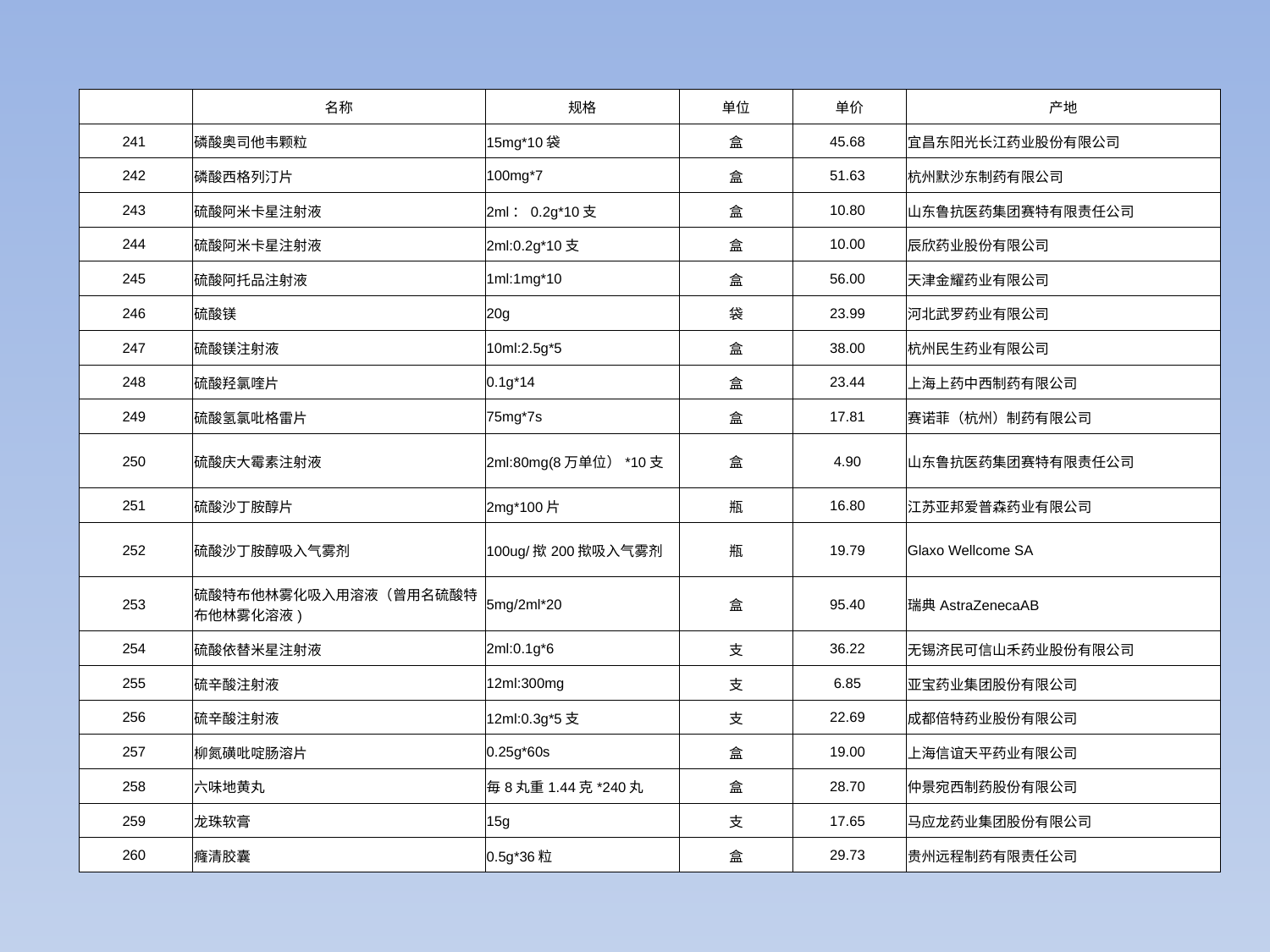

|  | 名称 | 规格 | 单位 | 单价 | 产地 |
| --- | --- | --- | --- | --- | --- |
| 241 | 磷酸奥司他韦颗粒 | 15mg\*10袋 | 盒 | 45.68 | 宜昌东阳光长江药业股份有限公司 |
| 242 | 磷酸西格列汀片 | 100mg\*7 | 盒 | 51.63 | 杭州默沙东制药有限公司 |
| 243 | 硫酸阿米卡星注射液 | 2ml：0.2g\*10支 | 盒 | 10.80 | 山东鲁抗医药集团赛特有限责任公司 |
| 244 | 硫酸阿米卡星注射液 | 2ml:0.2g\*10支 | 盒 | 10.00 | 辰欣药业股份有限公司 |
| 245 | 硫酸阿托品注射液 | 1ml:1mg\*10 | 盒 | 56.00 | 天津金耀药业有限公司 |
| 246 | 硫酸镁 | 20g | 袋 | 23.99 | 河北武罗药业有限公司 |
| 247 | 硫酸镁注射液 | 10ml:2.5g\*5 | 盒 | 38.00 | 杭州民生药业有限公司 |
| 248 | 硫酸羟氯喹片 | 0.1g\*14 | 盒 | 23.44 | 上海上药中西制药有限公司 |
| 249 | 硫酸氢氯吡格雷片 | 75mg\*7s | 盒 | 17.81 | 赛诺菲（杭州）制药有限公司 |
| 250 | 硫酸庆大霉素注射液 | 2ml:80mg(8万单位）\*10支 | 盒 | 4.90 | 山东鲁抗医药集团赛特有限责任公司 |
| 251 | 硫酸沙丁胺醇片 | 2mg\*100片 | 瓶 | 16.80 | 江苏亚邦爱普森药业有限公司 |
| 252 | 硫酸沙丁胺醇吸入气雾剂 | 100ug/揿200揿吸入气雾剂 | 瓶 | 19.79 | Glaxo Wellcome SA |
| 253 | 硫酸特布他林雾化吸入用溶液（曾用名硫酸特布他林雾化溶液) | 5mg/2ml\*20 | 盒 | 95.40 | 瑞典AstraZenecaAB |
| 254 | 硫酸依替米星注射液 | 2ml:0.1g\*6 | 支 | 36.22 | 无锡济民可信山禾药业股份有限公司 |
| 255 | 硫辛酸注射液 | 12ml:300mg | 支 | 6.85 | 亚宝药业集团股份有限公司 |
| 256 | 硫辛酸注射液 | 12ml:0.3g\*5支 | 支 | 22.69 | 成都倍特药业股份有限公司 |
| 257 | 柳氮磺吡啶肠溶片 | 0.25g\*60s | 盒 | 19.00 | 上海信谊天平药业有限公司 |
| 258 | 六味地黄丸 | 毎8丸重1.44克\*240丸 | 盒 | 28.70 | 仲景宛西制药股份有限公司 |
| 259 | 龙珠软膏 | 15g | 支 | 17.65 | 马应龙药业集团股份有限公司 |
| 260 | 癃清胶囊 | 0.5g\*36粒 | 盒 | 29.73 | 贵州远程制药有限责任公司 |